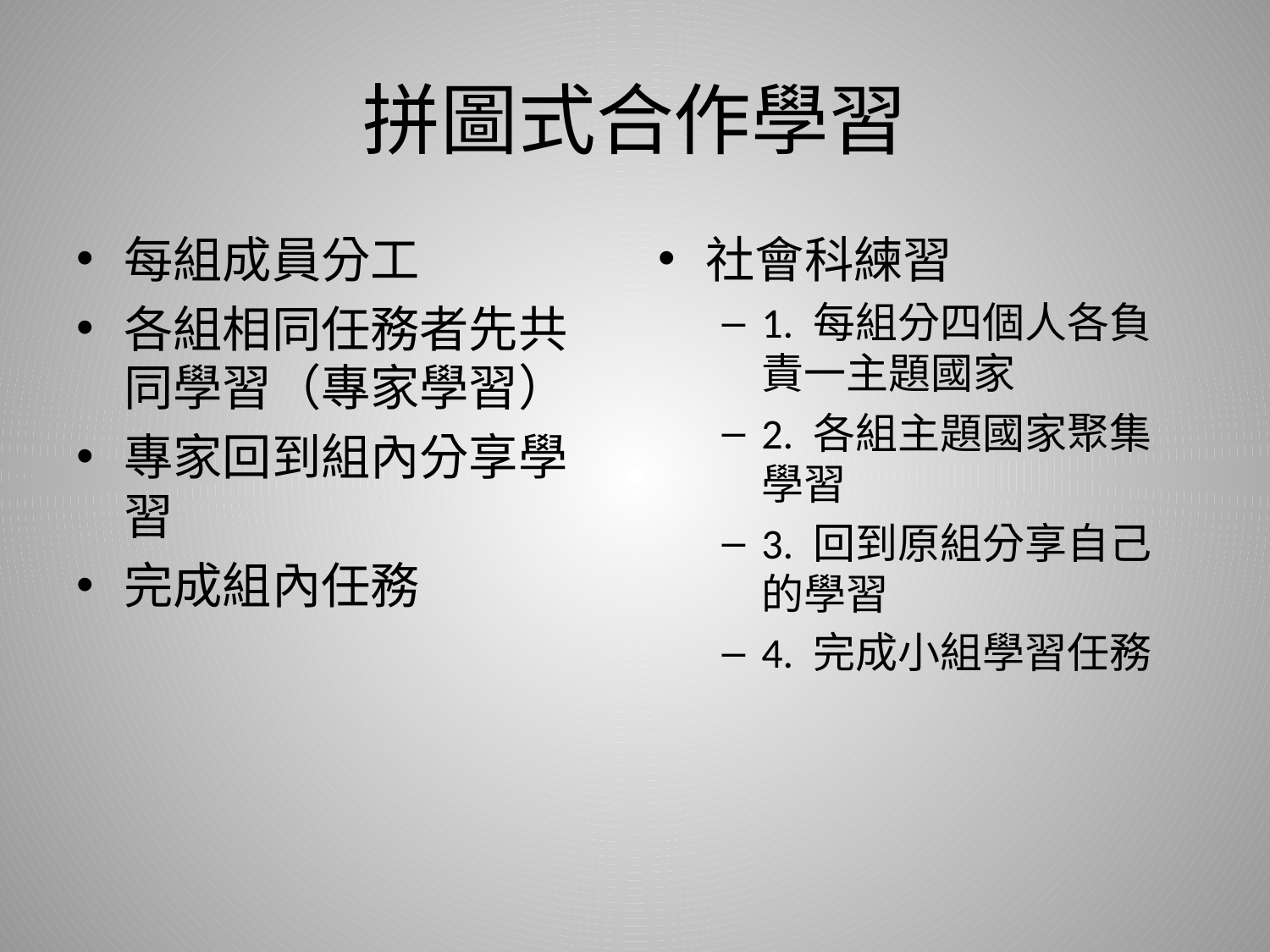

# 拼圖式合作學習
每組成員分工
各組相同任務者先共同學習（專家學習）
專家回到組內分享學習
完成組內任務
社會科練習
1. 每組分四個人各負責一主題國家
2. 各組主題國家聚集學習
3. 回到原組分享自己的學習
4. 完成小組學習任務